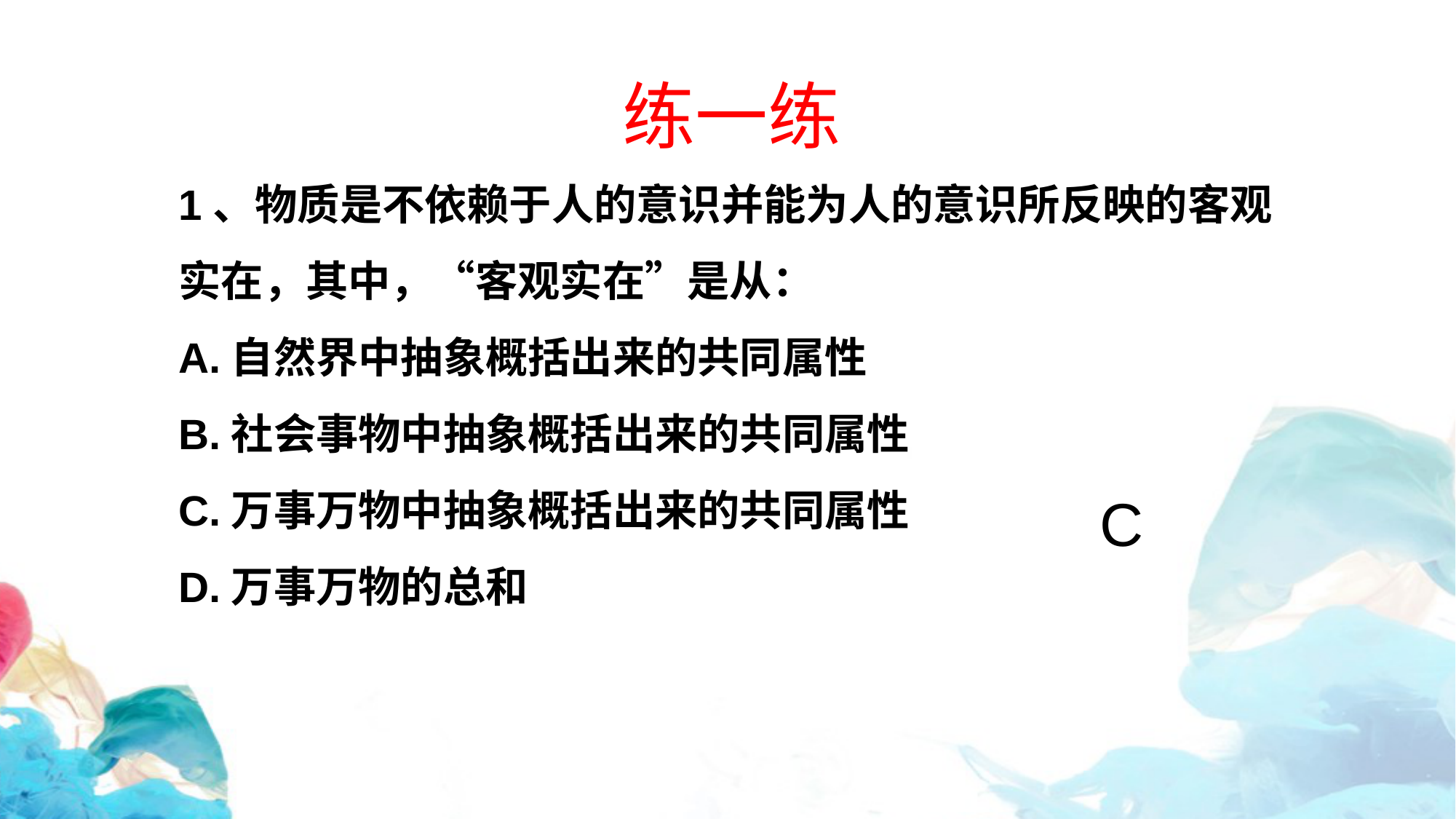

练一练

1、物质是不依赖于人的意识并能为人的意识所反映的客观实在，其中，“客观实在”是从：
A.自然界中抽象概括出来的共同属性
B.社会事物中抽象概括出来的共同属性
C.万事万物中抽象概括出来的共同属性
D.万事万物的总和

C